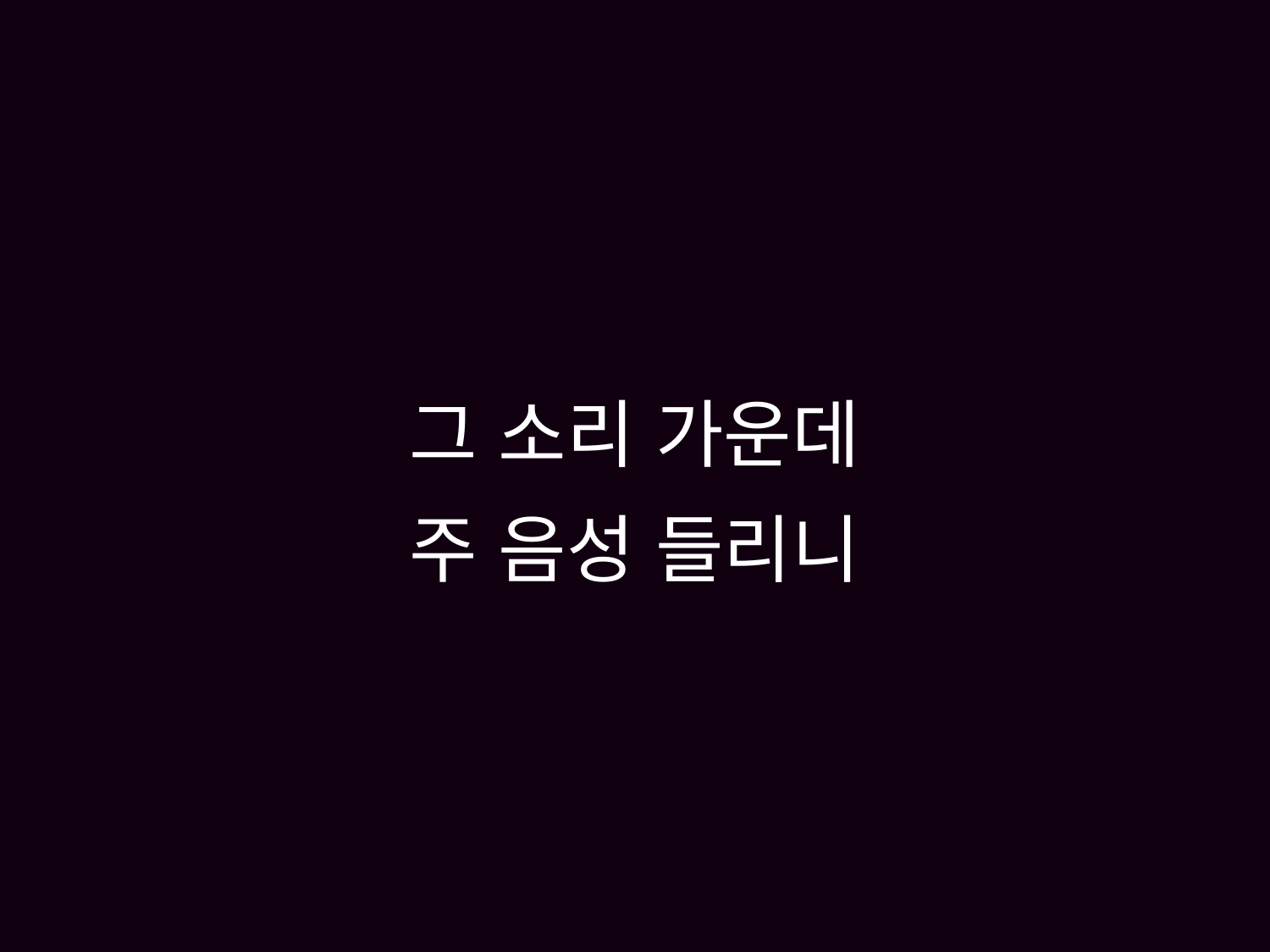

# 그 소리 가운데 주 음성 들리니